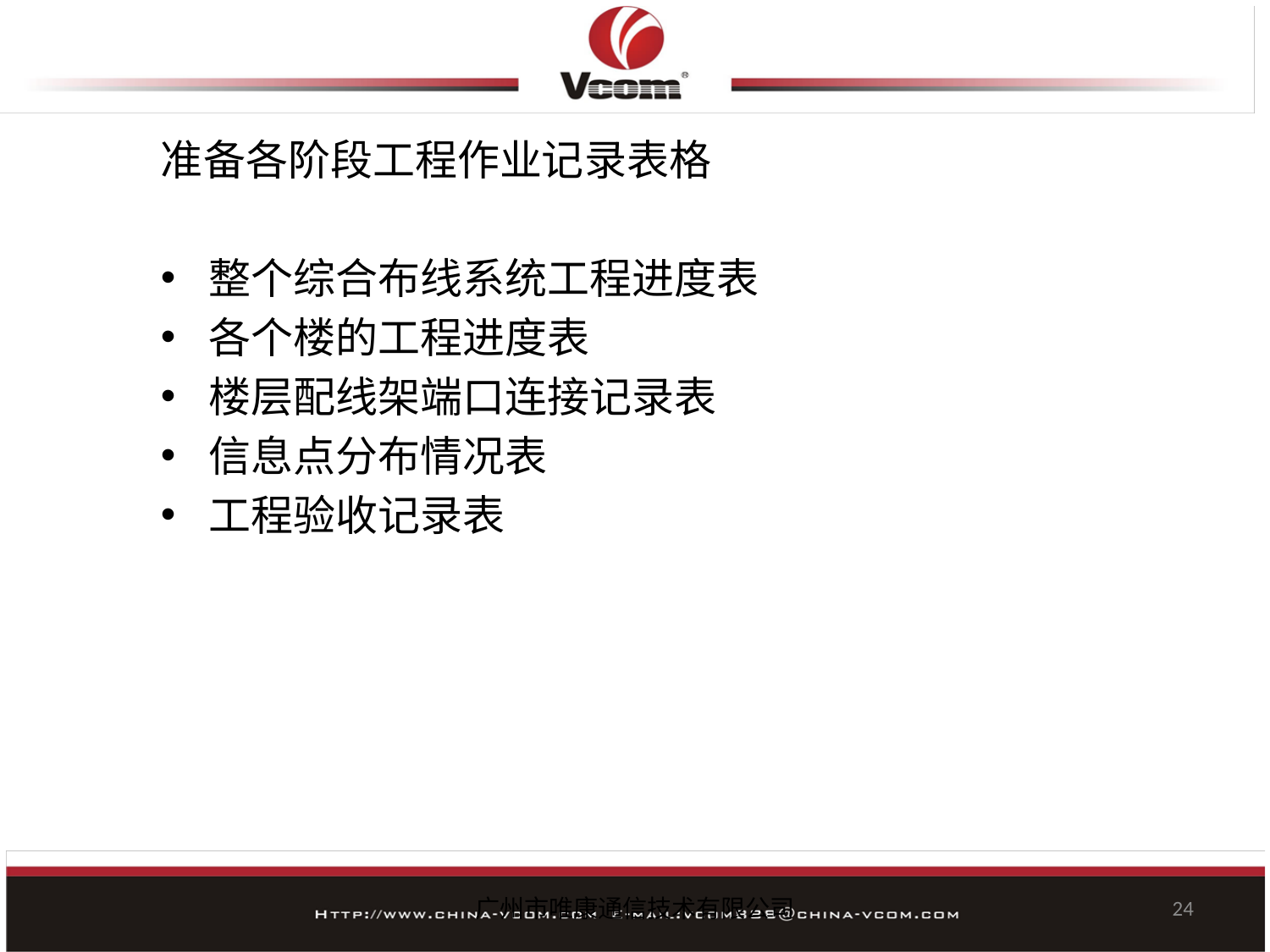

准备各阶段工程作业记录表格

整个综合布线系统工程进度表
各个楼的工程进度表
楼层配线架端口连接记录表
信息点分布情况表
工程验收记录表

广州市唯康通信技术有限公司
24